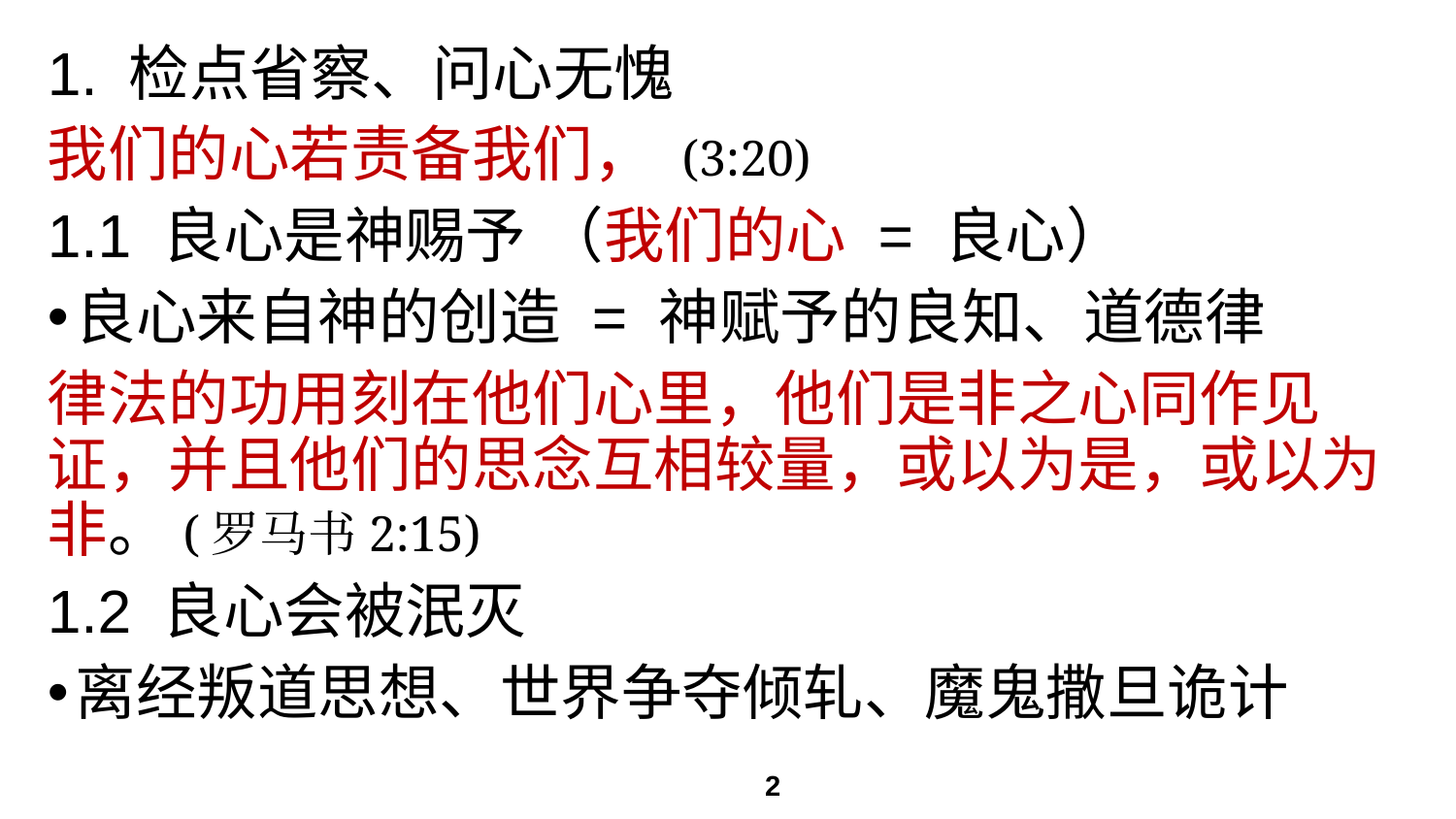

# 1. 检点省察、问心无愧
我们的心若责备我们， (3:20)
1.1 良心是神赐予 （我们的心 = 良心）
良心来自神的创造 = 神赋予的良知、道德律
律法的功用刻在他们心里，他们是非之心同作见证，并且他们的思念互相较量，或以为是，或以为非。(罗马书2:15)
1.2 良心会被泯灭
离经叛道思想、世界争夺倾轧、魔鬼撒旦诡计
2